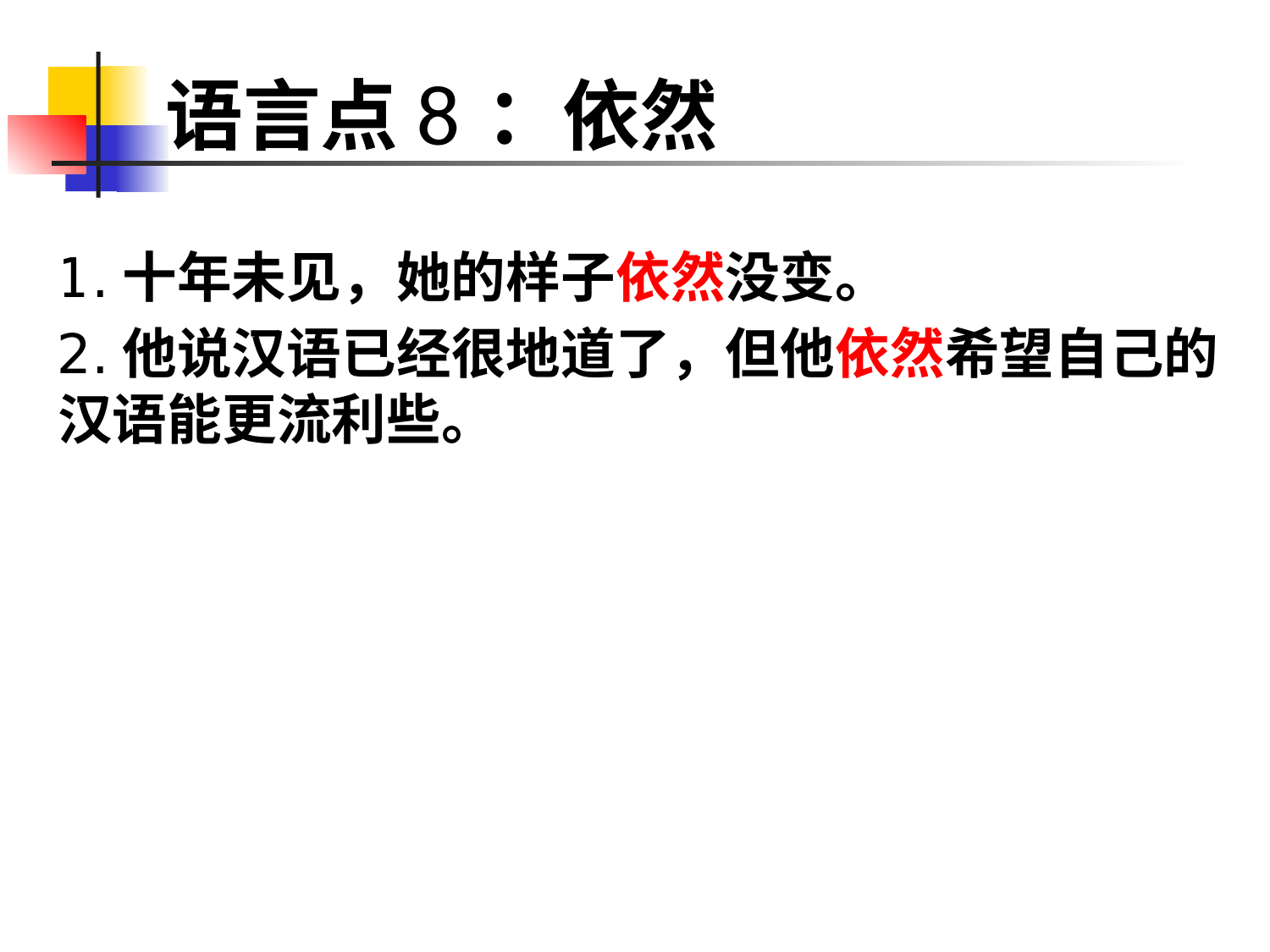

# 语言点8：依然
1.十年未见，她的样子依然没变。
2.他说汉语已经很地道了，但他依然希望自己的汉语能更流利些。